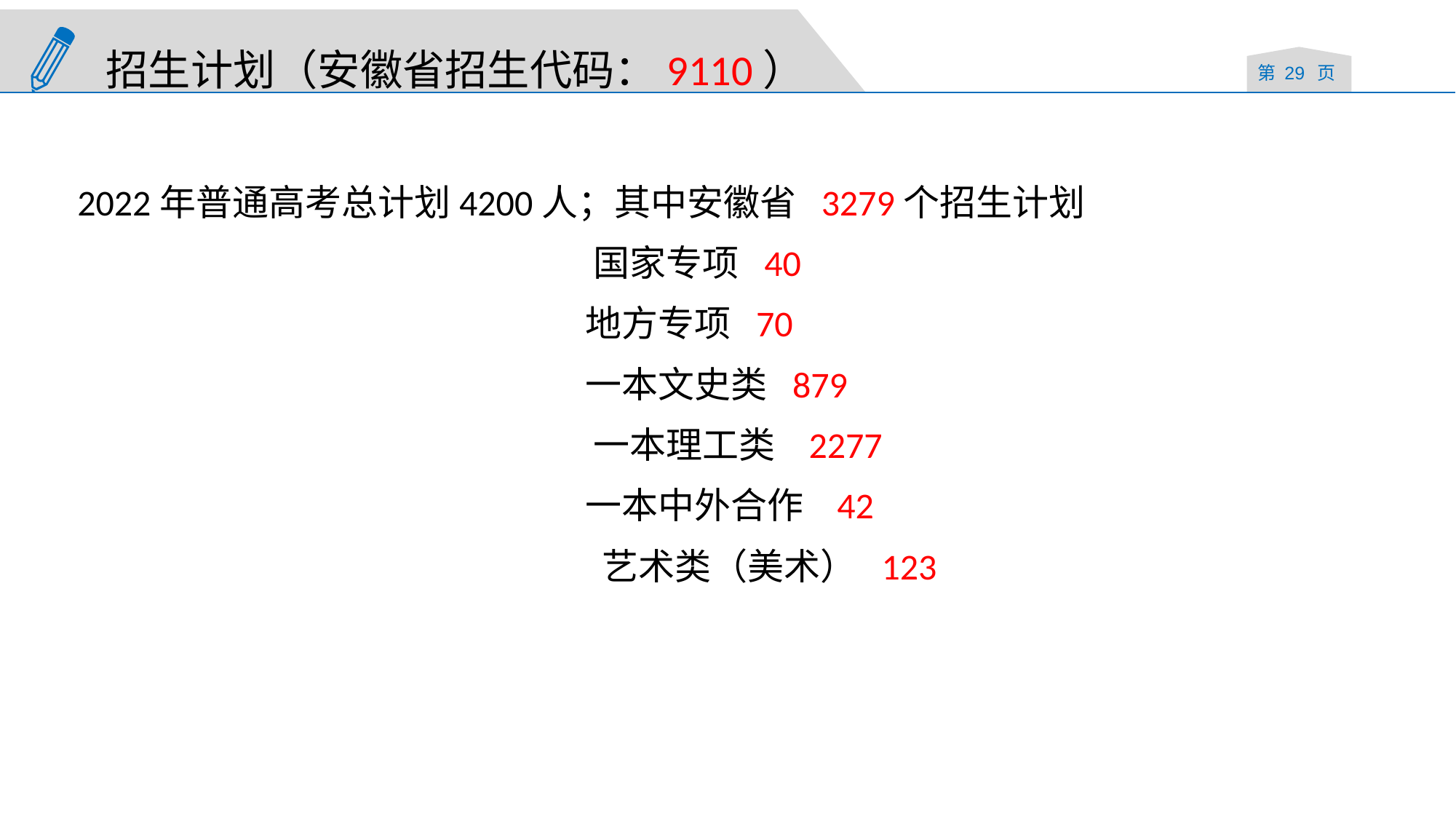

招生计划（安徽省招生代码：9110）
2022年普通高考总计划4200人；其中安徽省  3279个招生计划
                                                              国家专项  40
                                                             地方专项  70
                                                             一本文史类  879
                                                              一本理工类   2277
                                                             一本中外合作   42
                                                               艺术类（美术）  123